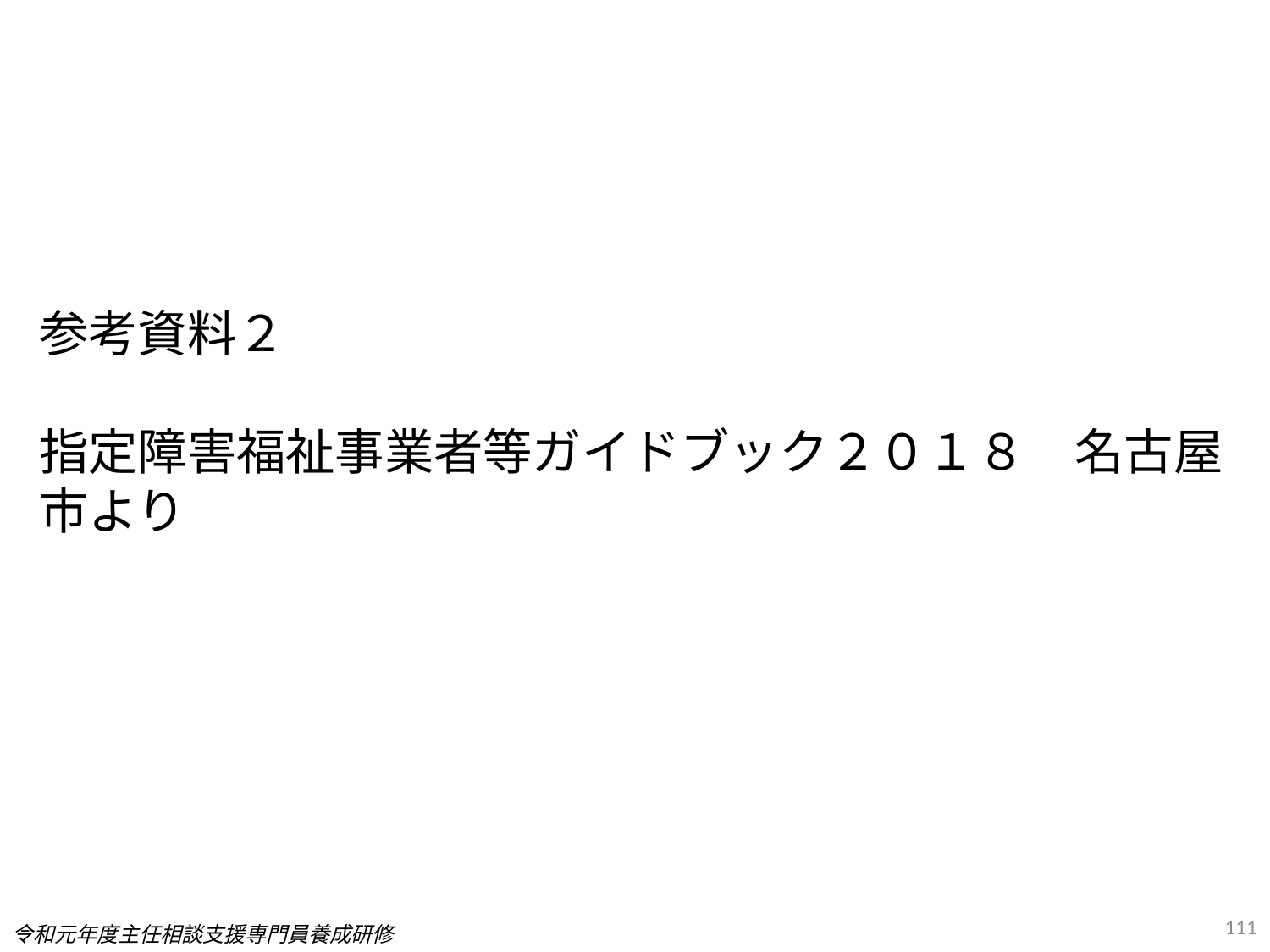

# 参考資料２ 指定障害福祉事業者等ガイドブック２０１８　名古屋市より
111
令和元年度主任相談支援専門員養成研修